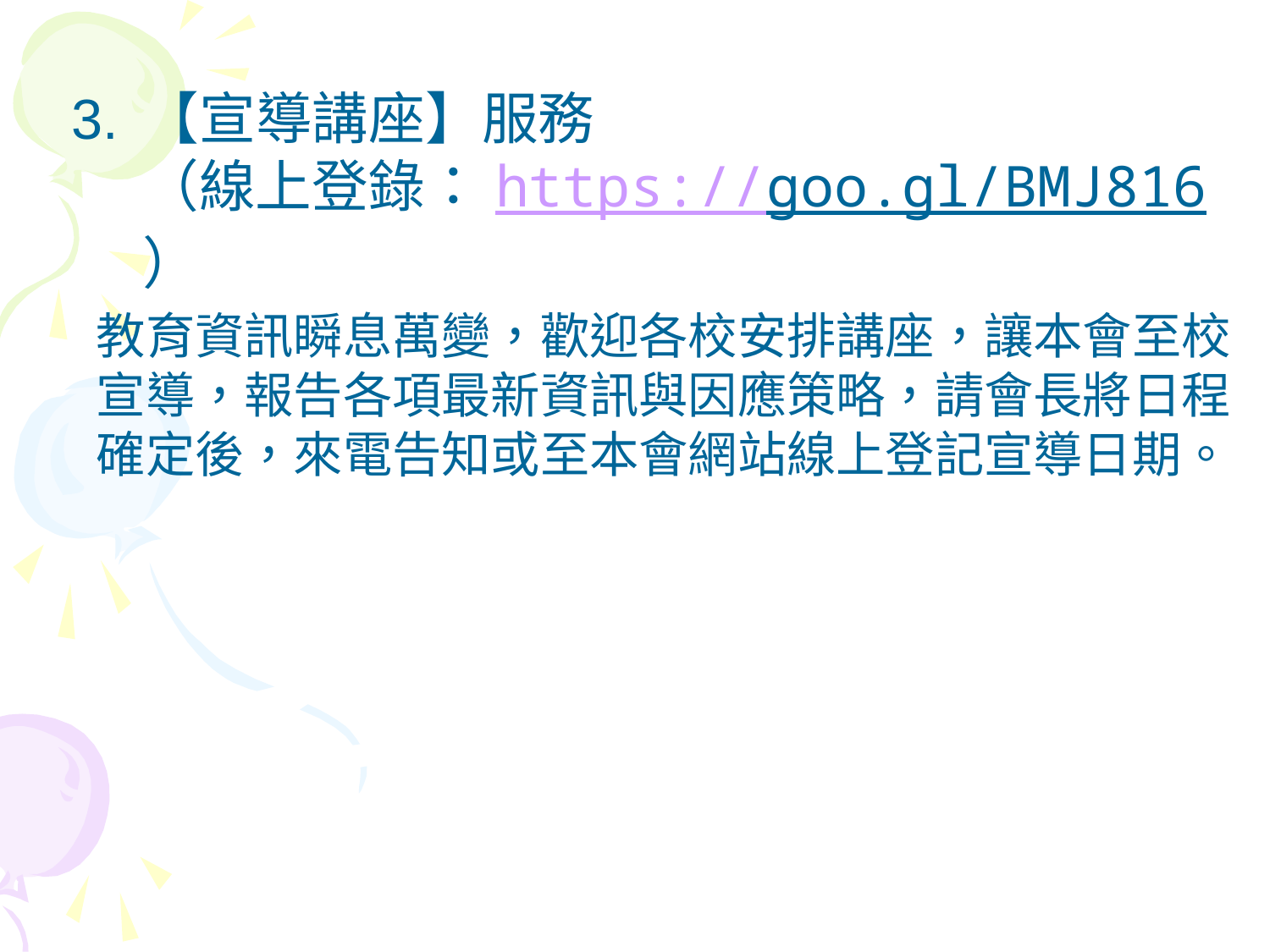

【宣導講座】服務
（線上登錄：https://goo.gl/BMJ816）
教育資訊瞬息萬變，歡迎各校安排講座，讓本會至校宣導，報告各項最新資訊與因應策略，請會長將日程確定後，來電告知或至本會網站線上登記宣導日期。